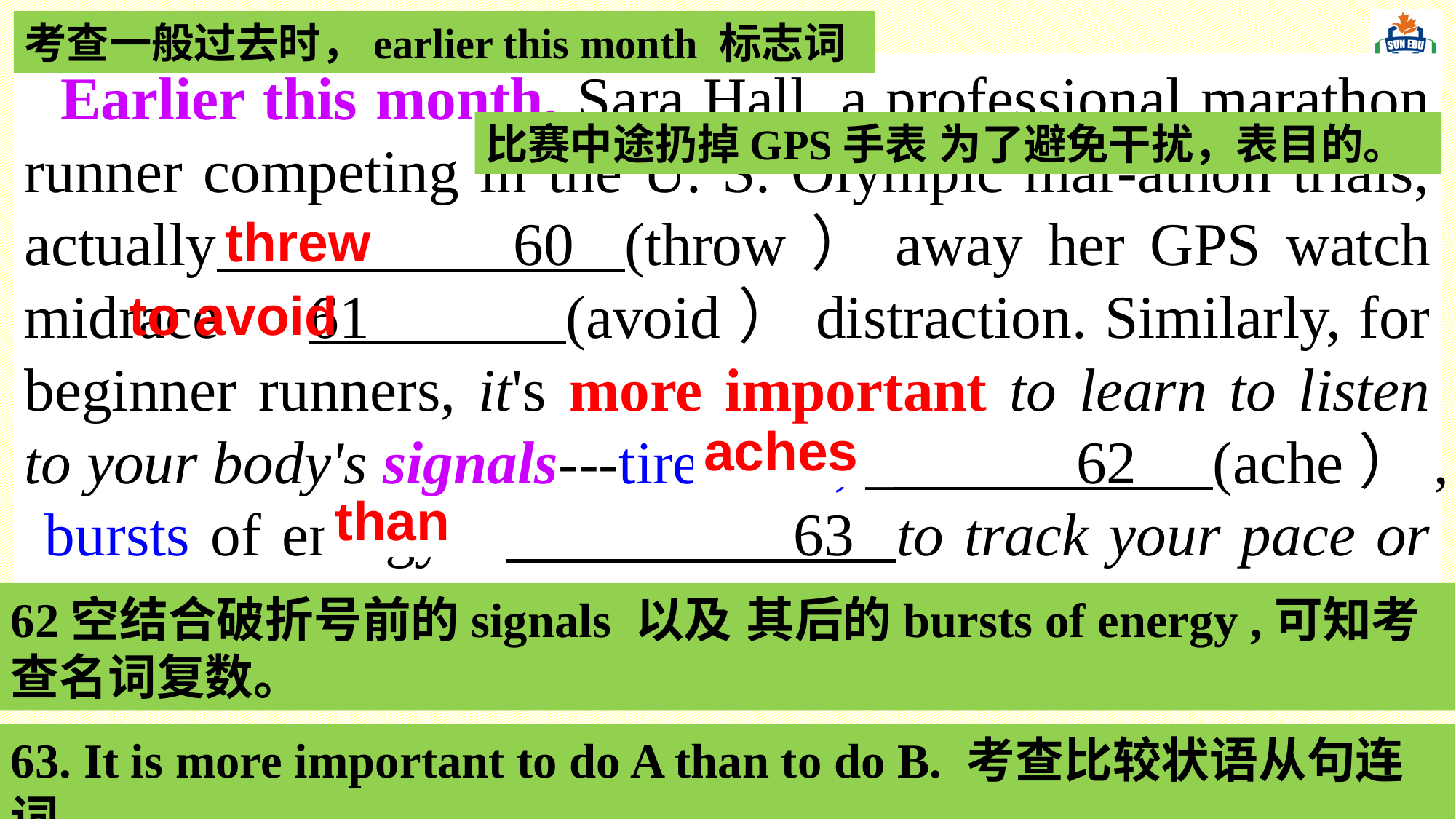

考查一般过去时，earlier this month 标志词
Earlier this month, Sara Hall, a professional marathon runner competing in the U. S. Olympic mar-athon trials, actually            60  (throw）away her GPS watch midrace     61           (avoid）distraction. Similarly, for beginner runners, it's more important to learn to listen to your body's signals---tiredness,               62     (ache）, bursts of energy---              63  to track your pace or heart rate.
比赛中途扔掉GPS手表 为了避免干扰，表目的。
threw
to avoid
aches
than
62空结合破折号前的signals 以及 其后的bursts of energy ,可知考查名词复数。
63. It is more important to do A than to do B. 考查比较状语从句连词